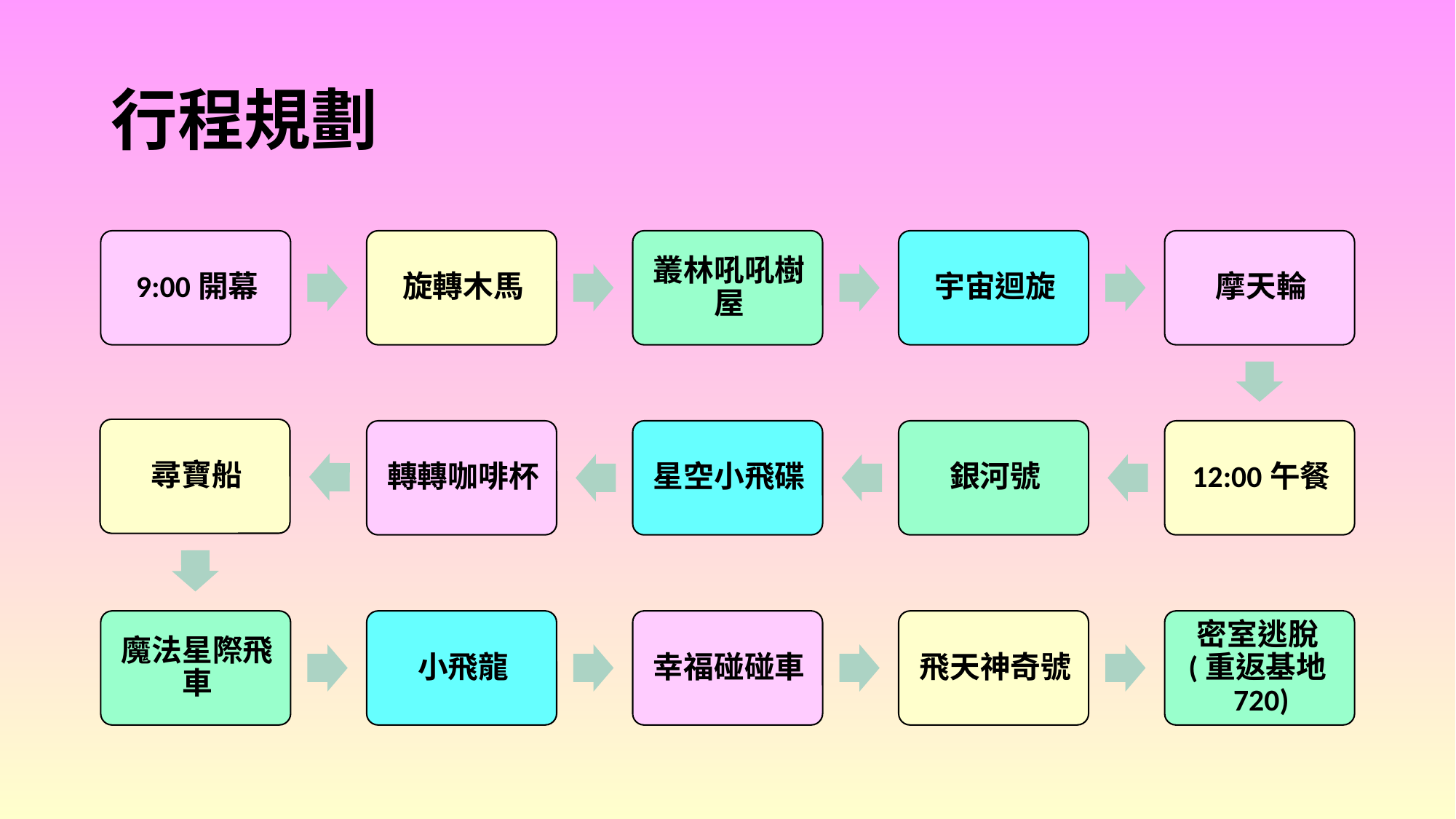

# 行程規劃
9:00開幕

旋轉木馬

叢林吼吼樹屋

宇宙迴旋

摩天輪

12:00午餐

銀河號

星空小飛碟

轉轉咖啡杯

尋寶船

魔法星際飛車

小飛龍

幸福碰碰車

飛天神奇號

密室逃脫(重返基地720)